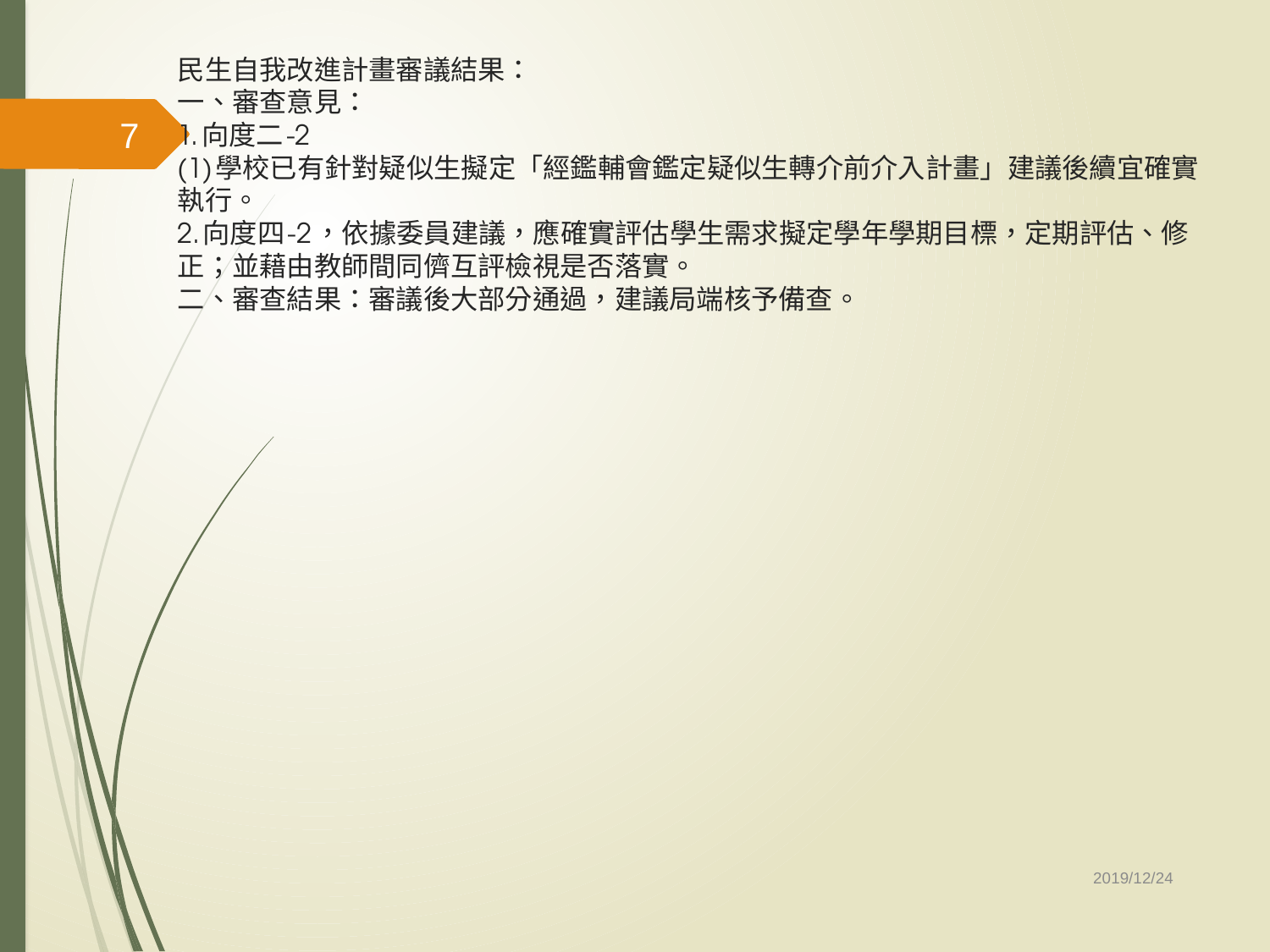

# 民生自我改進計畫審議結果： 一、審查意見： 1.向度二-2 (1)學校已有針對疑似生擬定「經鑑輔會鑑定疑似生轉介前介入計畫」建議後續宜確實執行。 2.向度四-2，依據委員建議，應確實評估學生需求擬定學年學期目標，定期評估、修正；並藉由教師間同儕互評檢視是否落實。 二、審查結果：審議後大部分通過，建議局端核予備查。
7
2019/12/24